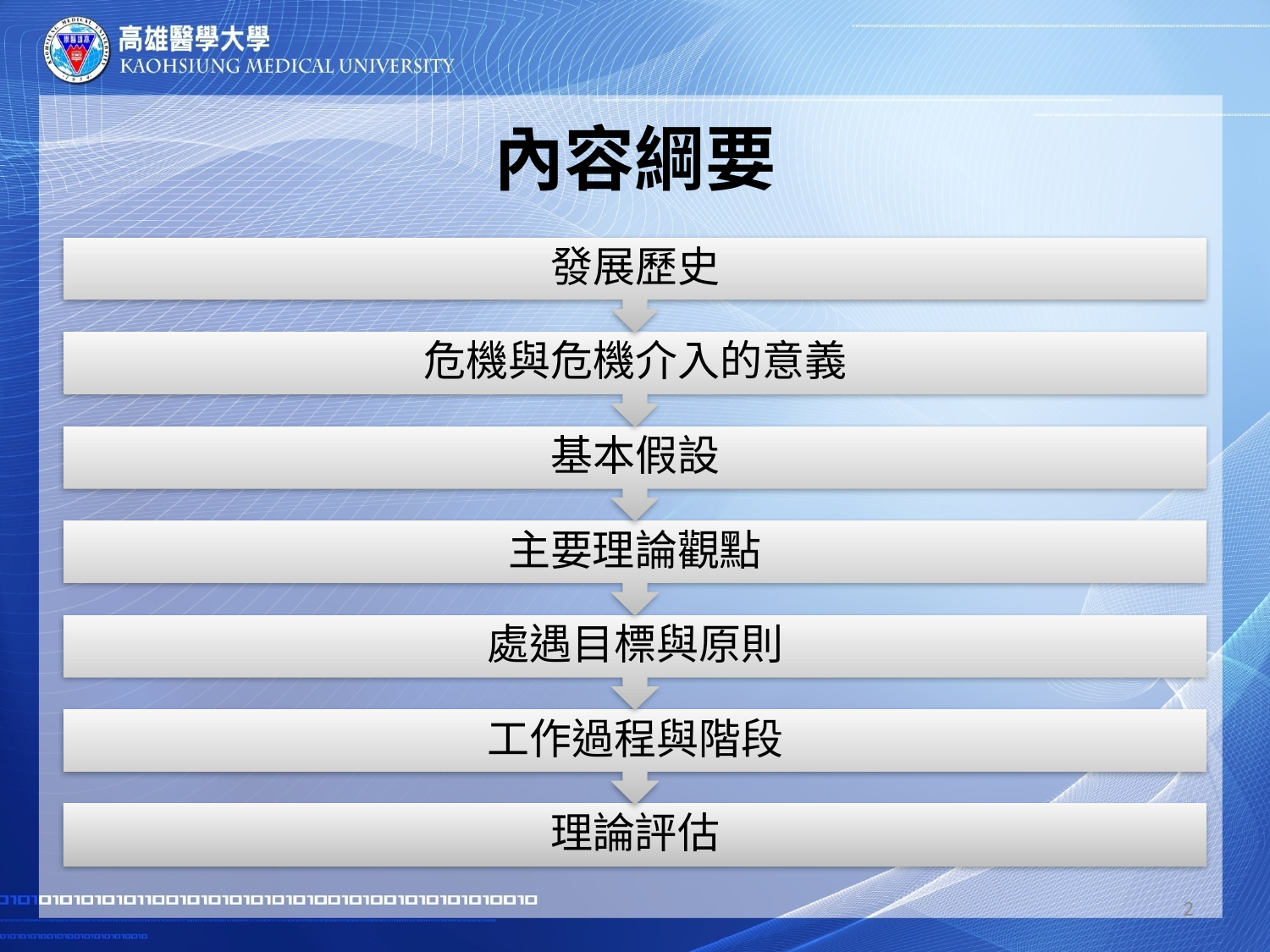

# 內容綱要
理論評估
工作過程與階段
處遇目標與原則
主要理論觀點
基本假設
危機與危機介入的意義
發展歷史
2